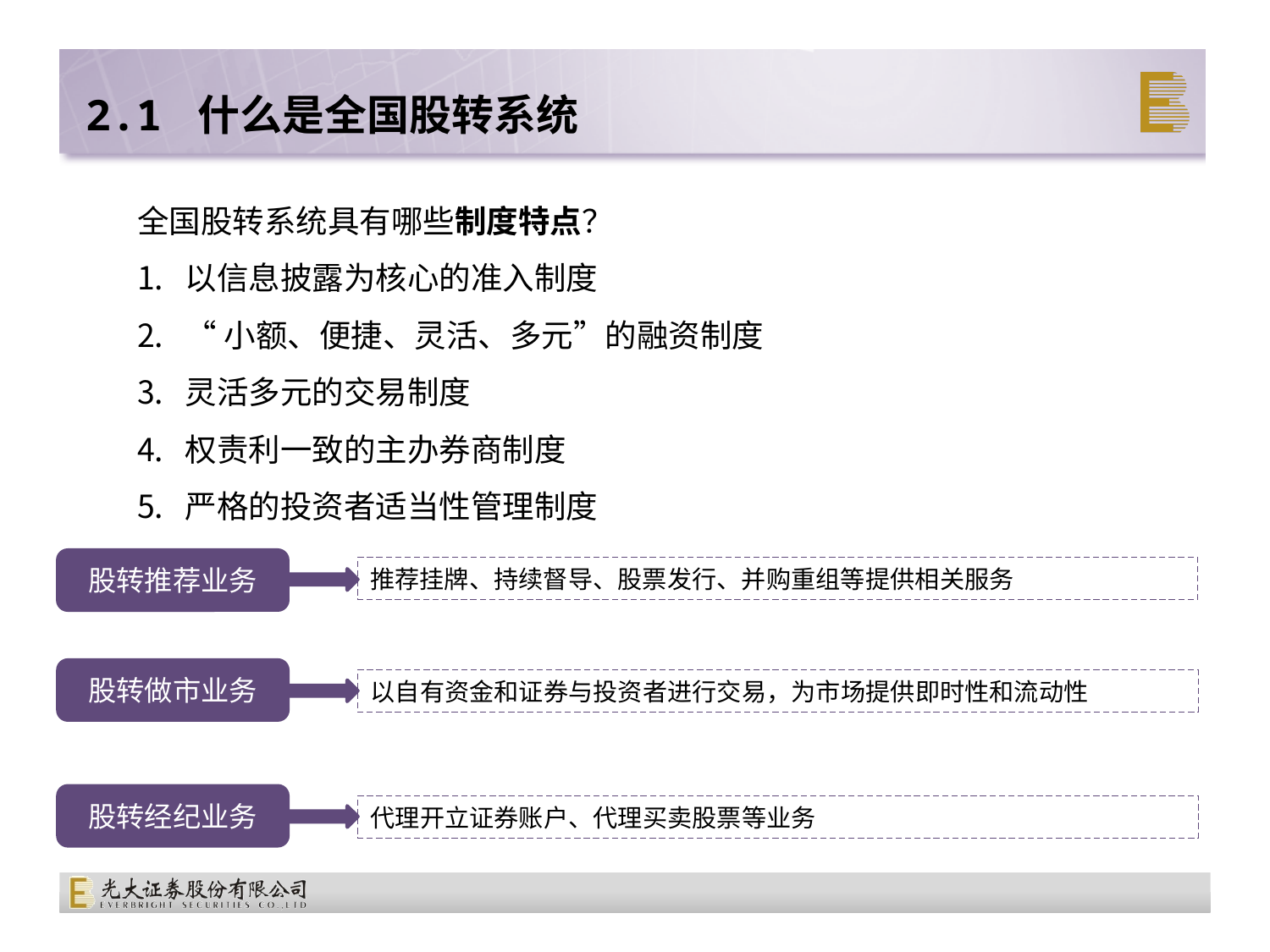

# 2.1 什么是全国股转系统
全国股转系统具有哪些制度特点？
以信息披露为核心的准入制度
“小额、便捷、灵活、多元”的融资制度
灵活多元的交易制度
权责利一致的主办券商制度
严格的投资者适当性管理制度
股转推荐业务
推荐挂牌、持续督导、股票发行、并购重组等提供相关服务

股转做市业务
以自有资金和证券与投资者进行交易，为市场提供即时性和流动性

股转经纪业务
代理开立证券账户、代理买卖股票等业务

9